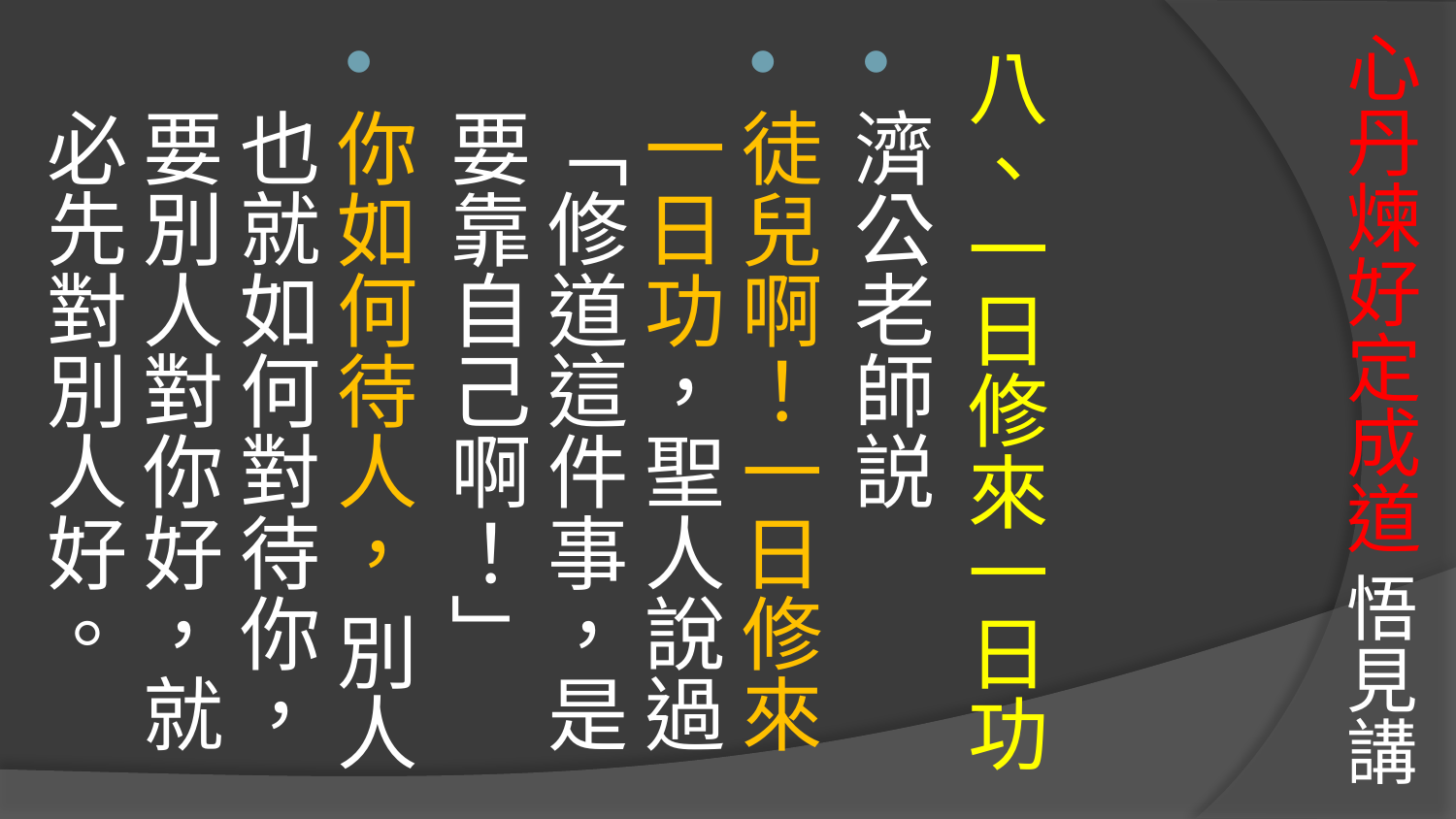

# 心丹煉好定成道 悟見講
八、一日修來一日功
濟公老師説
徒兒啊！一日修來一日功，聖人說過「修道這件事，是要靠自己啊！」
你如何待人， 別人也就如何對待你，要別人對你好，就必先對別人好。